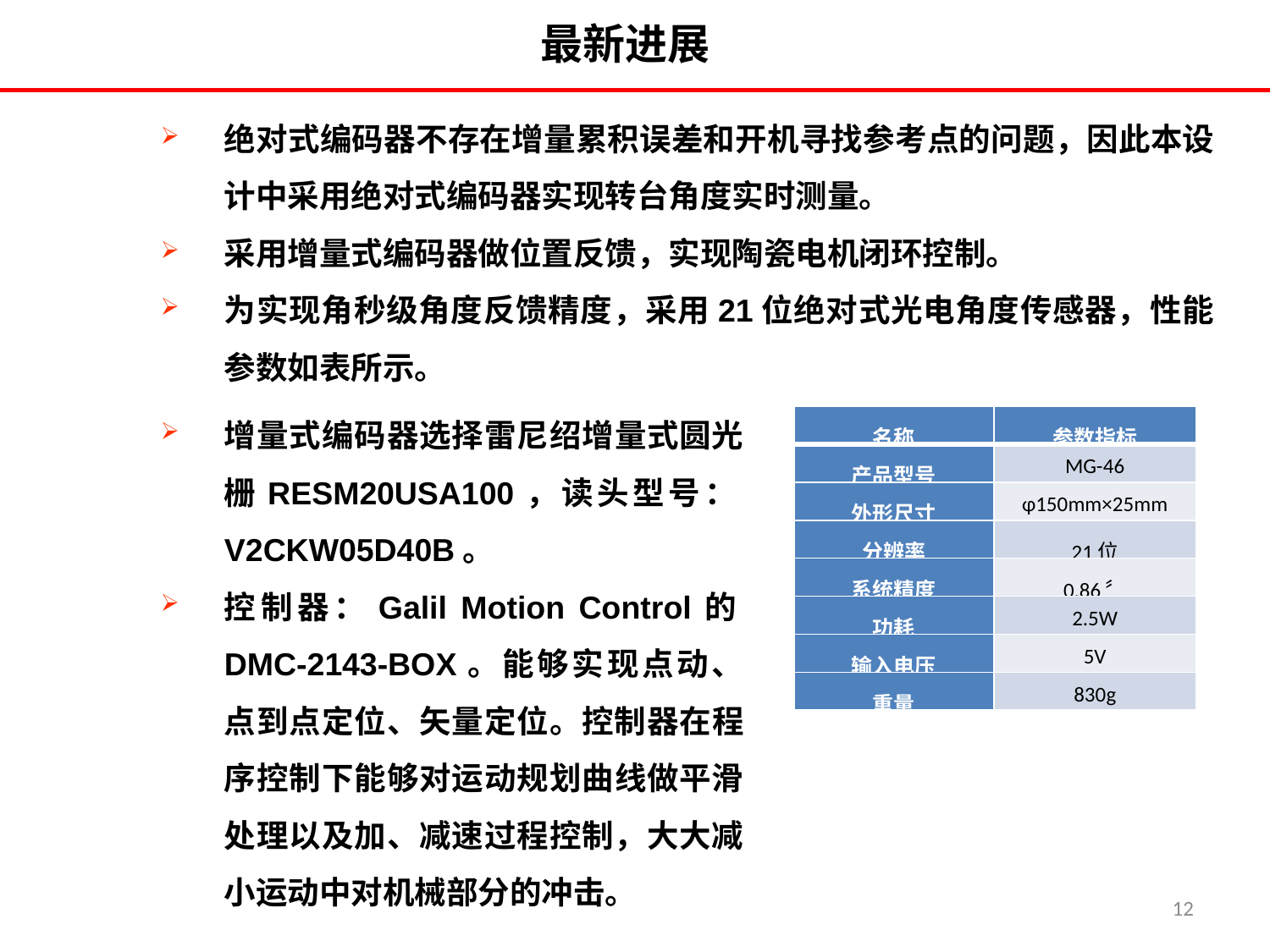

最新进展
绝对式编码器不存在增量累积误差和开机寻找参考点的问题，因此本设计中采用绝对式编码器实现转台角度实时测量。
采用增量式编码器做位置反馈，实现陶瓷电机闭环控制。
为实现角秒级角度反馈精度，采用21位绝对式光电角度传感器，性能参数如表所示。
增量式编码器选择雷尼绍增量式圆光栅RESM20USA100，读头型号：V2CKW05D40B。
控制器：Galil Motion Control的DMC-2143-BOX。能够实现点动、点到点定位、矢量定位。控制器在程序控制下能够对运动规划曲线做平滑处理以及加、减速过程控制，大大减小运动中对机械部分的冲击。
| 名称 | 参数指标 |
| --- | --- |
| 产品型号 | MG-46 |
| 外形尺寸 | φ150mm×25mm |
| 分辨率 | 21位 |
| 系统精度 | 0.86〞 |
| 功耗 | 2.5W |
| 输入电压 | 5V |
| 重量 | 830g |
12